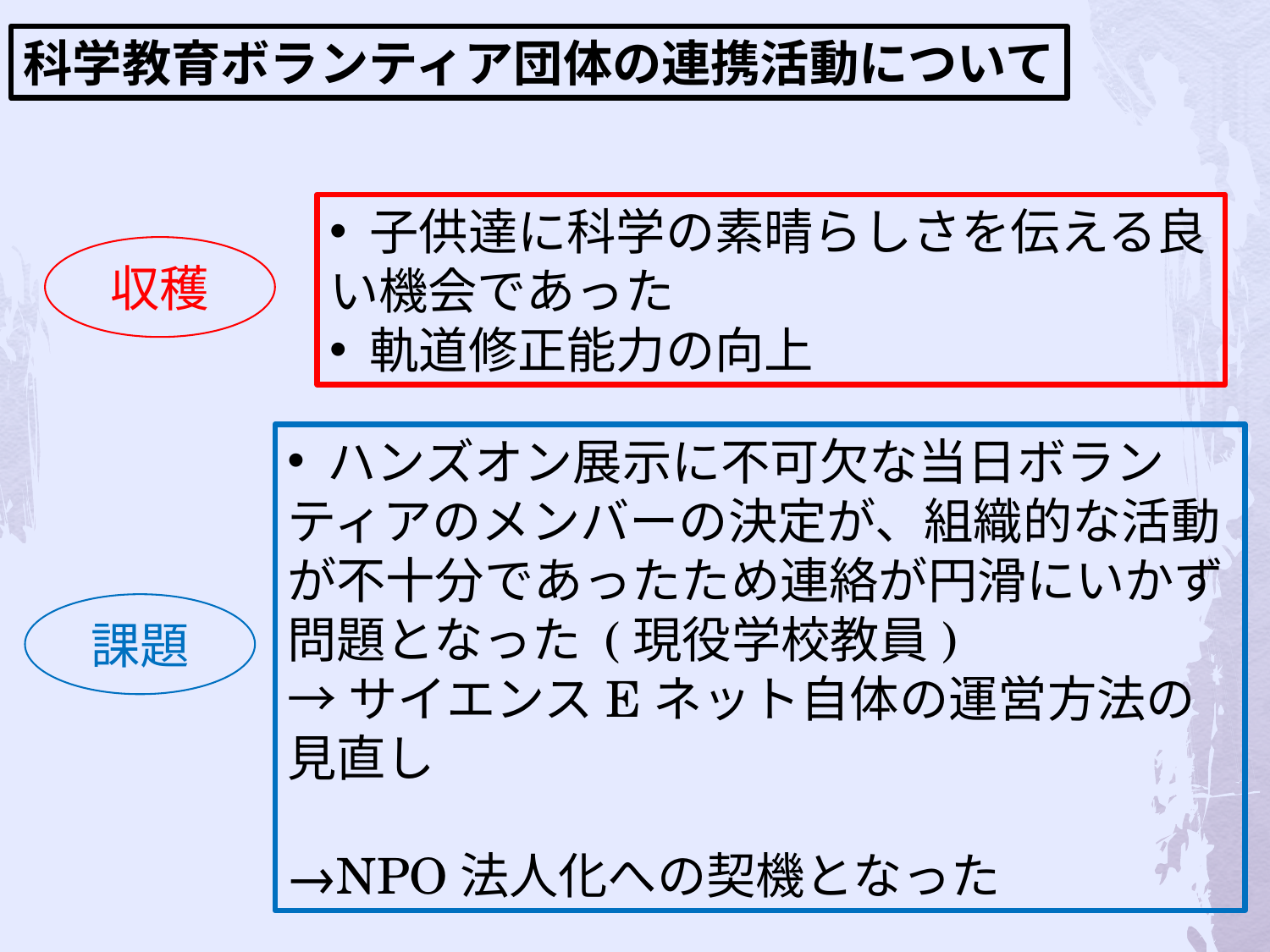

科学教育ボランティア団体の連携活動について
 子供達に科学の素晴らしさを伝える良い機会であった
 軌道修正能力の向上
収穫
 ハンズオン展示に不可欠な当日ボランティアのメンバーの決定が、組織的な活動が不十分であったため連絡が円滑にいかず問題となった (現役学校教員)
→サイエンスEネット自体の運営方法の見直し

→NPO法人化への契機となった
課題